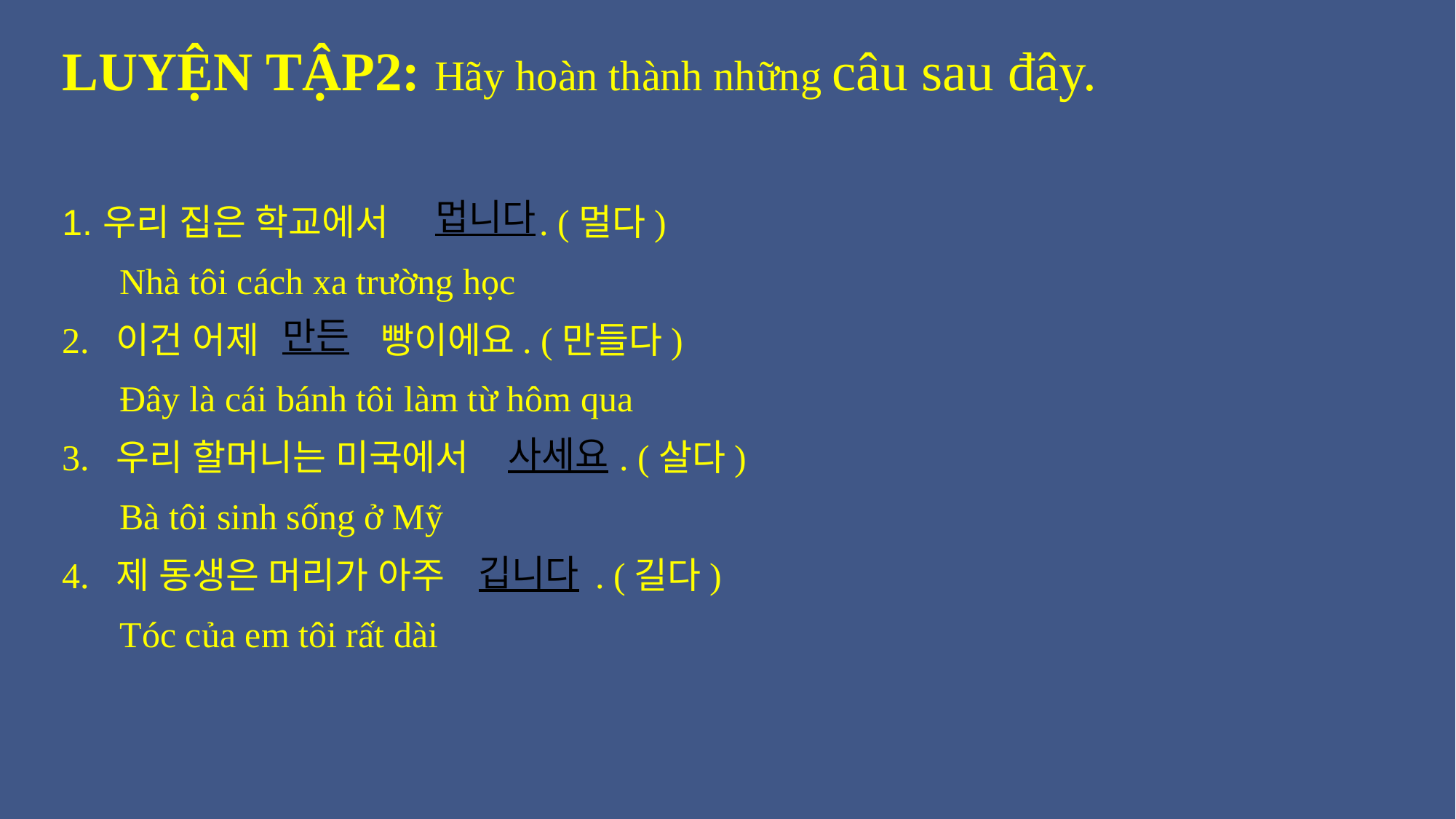

LUYỆN TẬP2: Hãy hoàn thành những câu sau đây.

우리 집은 학교에서              . (멀다)
Nhà tôi cách xa trường học
2.  이건 어제            빵이에요. (만들다)
Đây là cái bánh tôi làm từ hôm qua
3.  우리 할머니는 미국에서              . (살다)
Bà tôi sinh sống ở Mỹ
4.  제 동생은 머리가 아주              . (길다)
Tóc của em tôi rất dài
멉니다
만든
사세요
깁니다